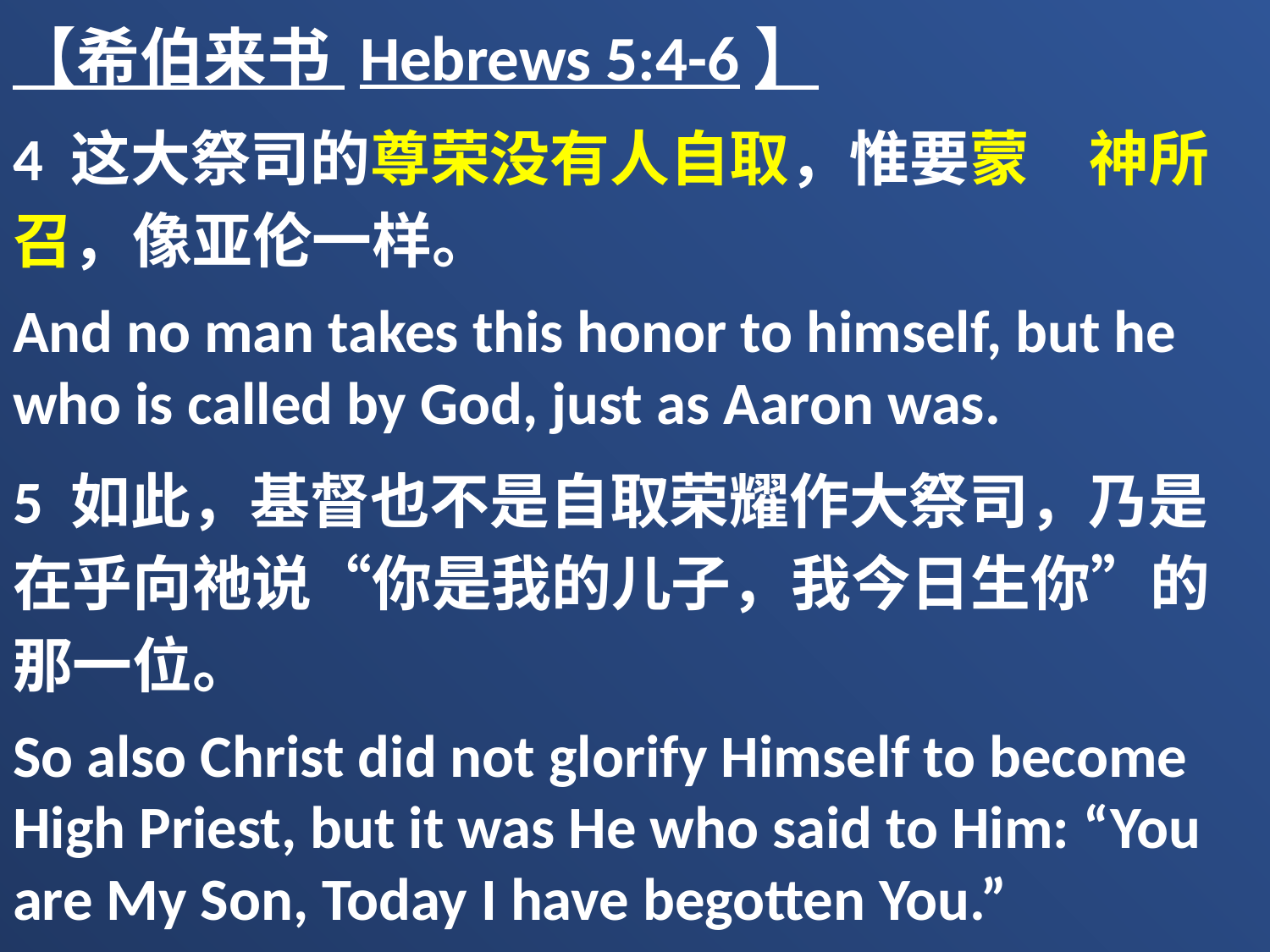

【希伯来书 Hebrews 5:4-6】
4 这大祭司的尊荣没有人自取，惟要蒙　神所召，像亚伦一样。
And no man takes this honor to himself, but he who is called by God, just as Aaron was.
5 如此，基督也不是自取荣耀作大祭司，乃是在乎向祂说“你是我的儿子，我今日生你”的那一位。
So also Christ did not glorify Himself to become High Priest, but it was He who said to Him: “You are My Son, Today I have begotten You.”